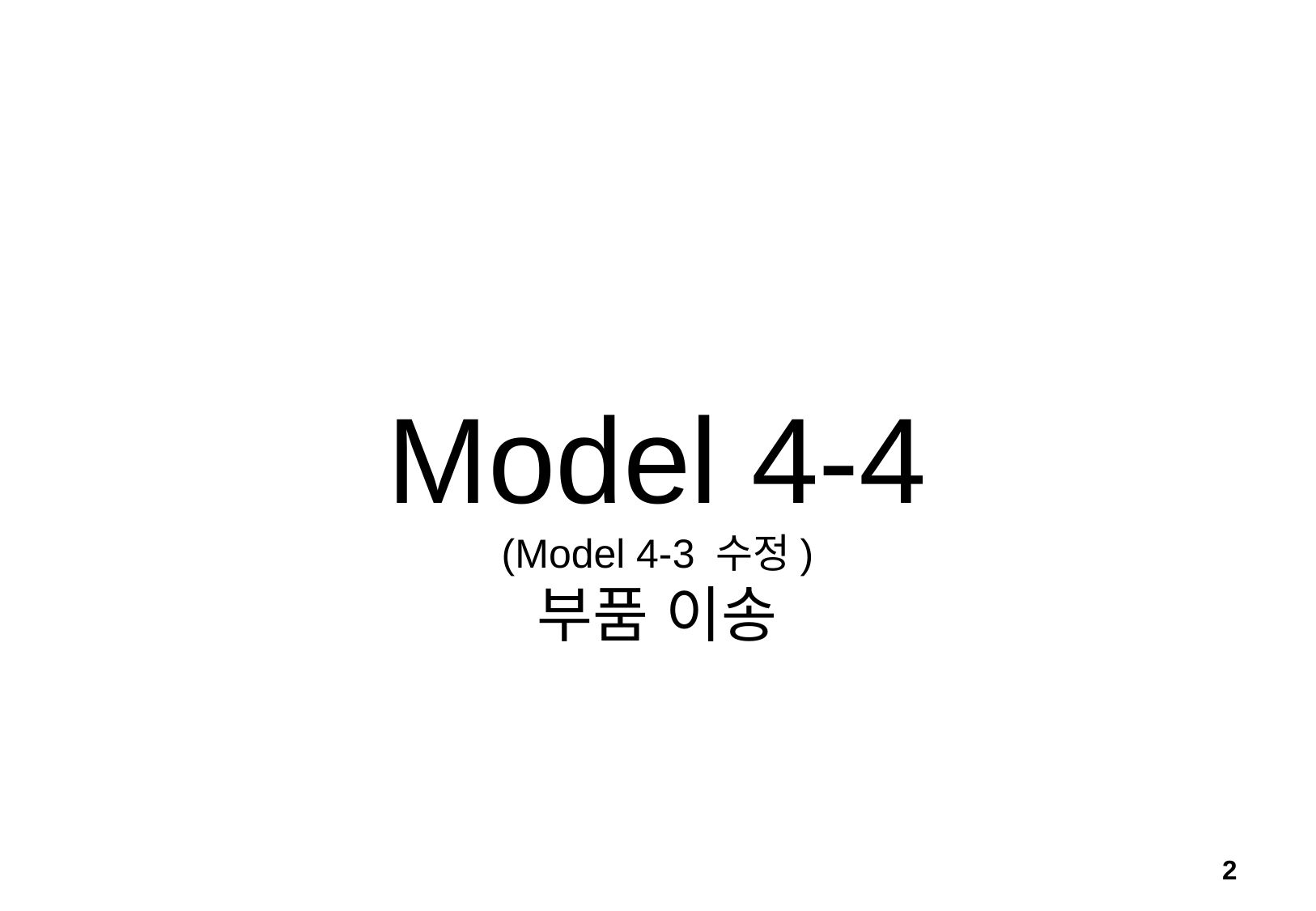

Model 4-4
(Model 4-3 수정)
부품 이송
2